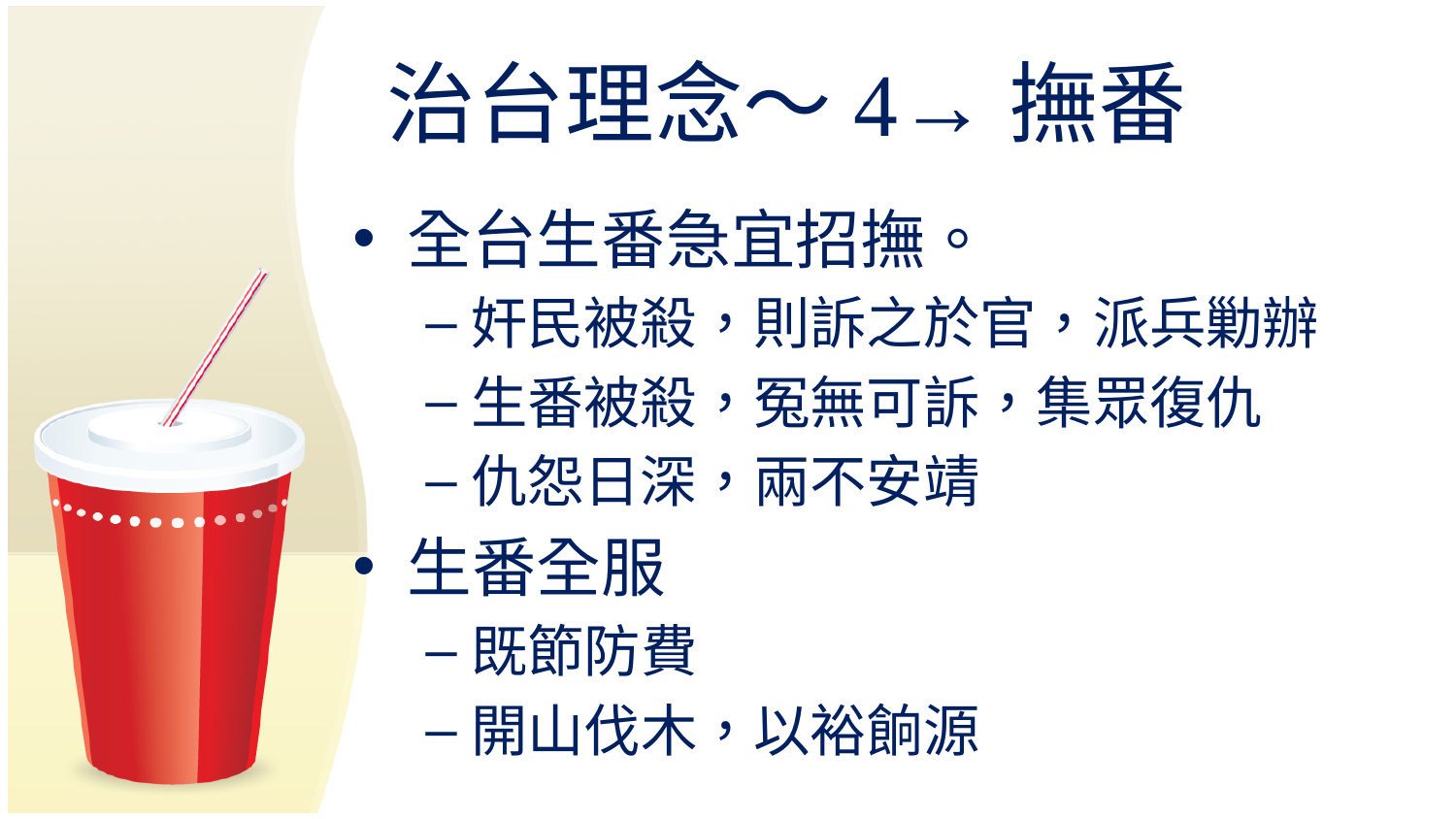

# 治台理念～4→撫番
全台生番急宜招撫。
奸民被殺，則訴之於官，派兵勦辦
生番被殺，冤無可訴，集眾復仇
仇怨日深，兩不安靖
生番全服
既節防費
開山伐木，以裕餉源